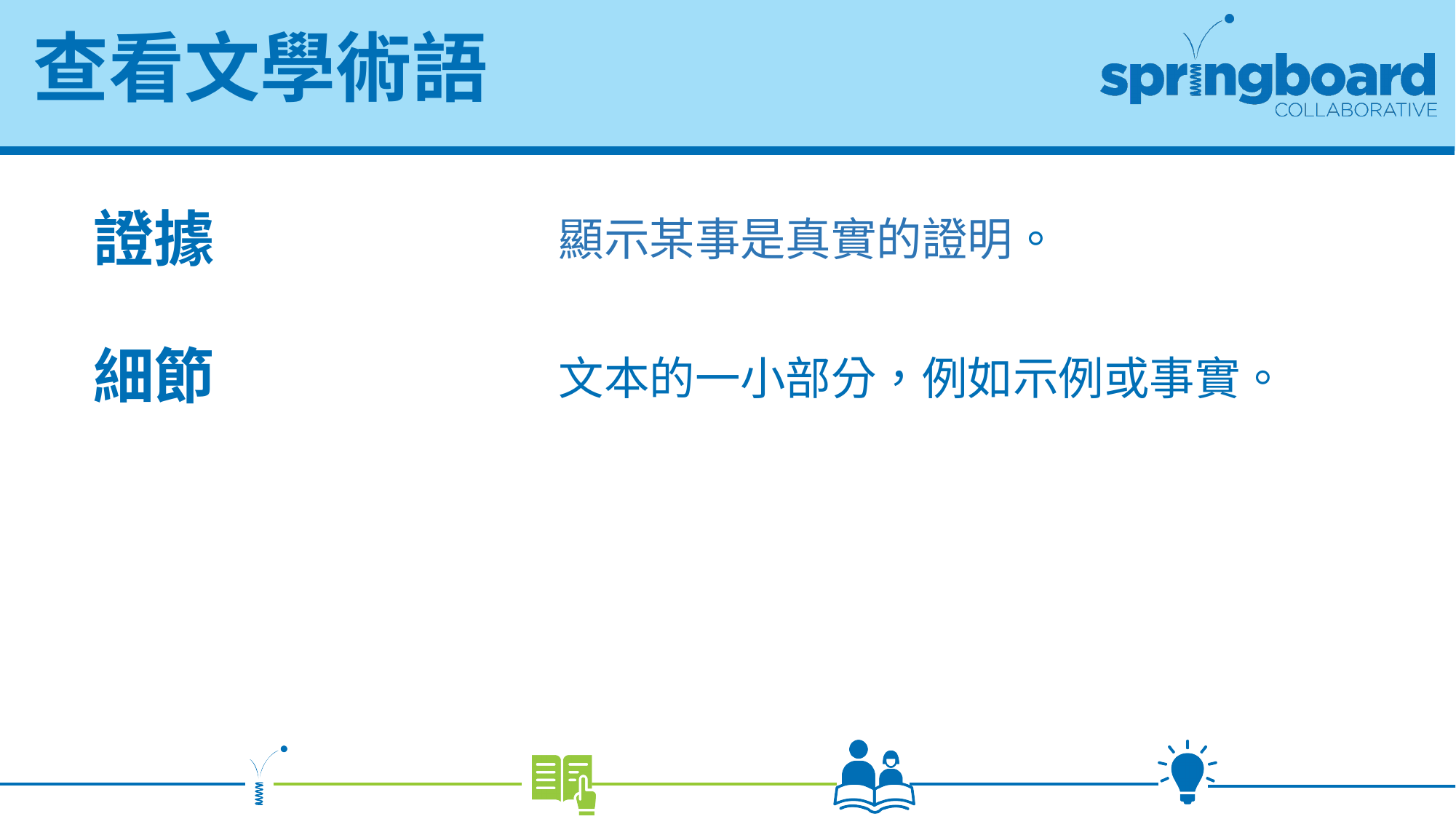

# 查看文學術語
顯示某事是真實的證明。
證據
細節
文本的一小部分，例如示例或事實。